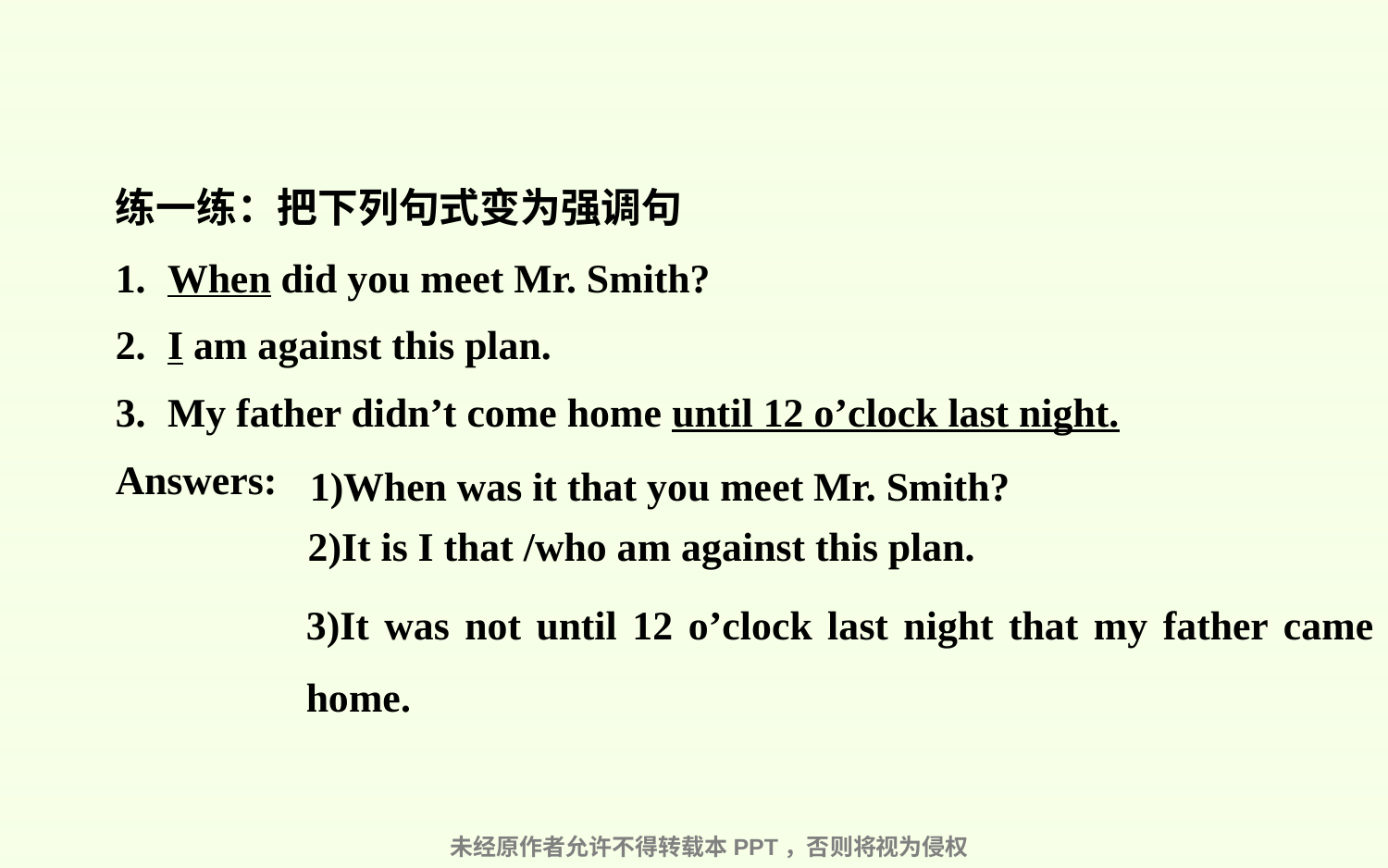

| 练一练：把下列句式变为强调句 When did you meet Mr. Smith? I am against this plan. My father didn’t come home until 12 o’clock last night. Answers: |
| --- |
1)When was it that you meet Mr. Smith?
2)It is I that /who am against this plan.
3)It was not until 12 o’clock last night that my father came home.